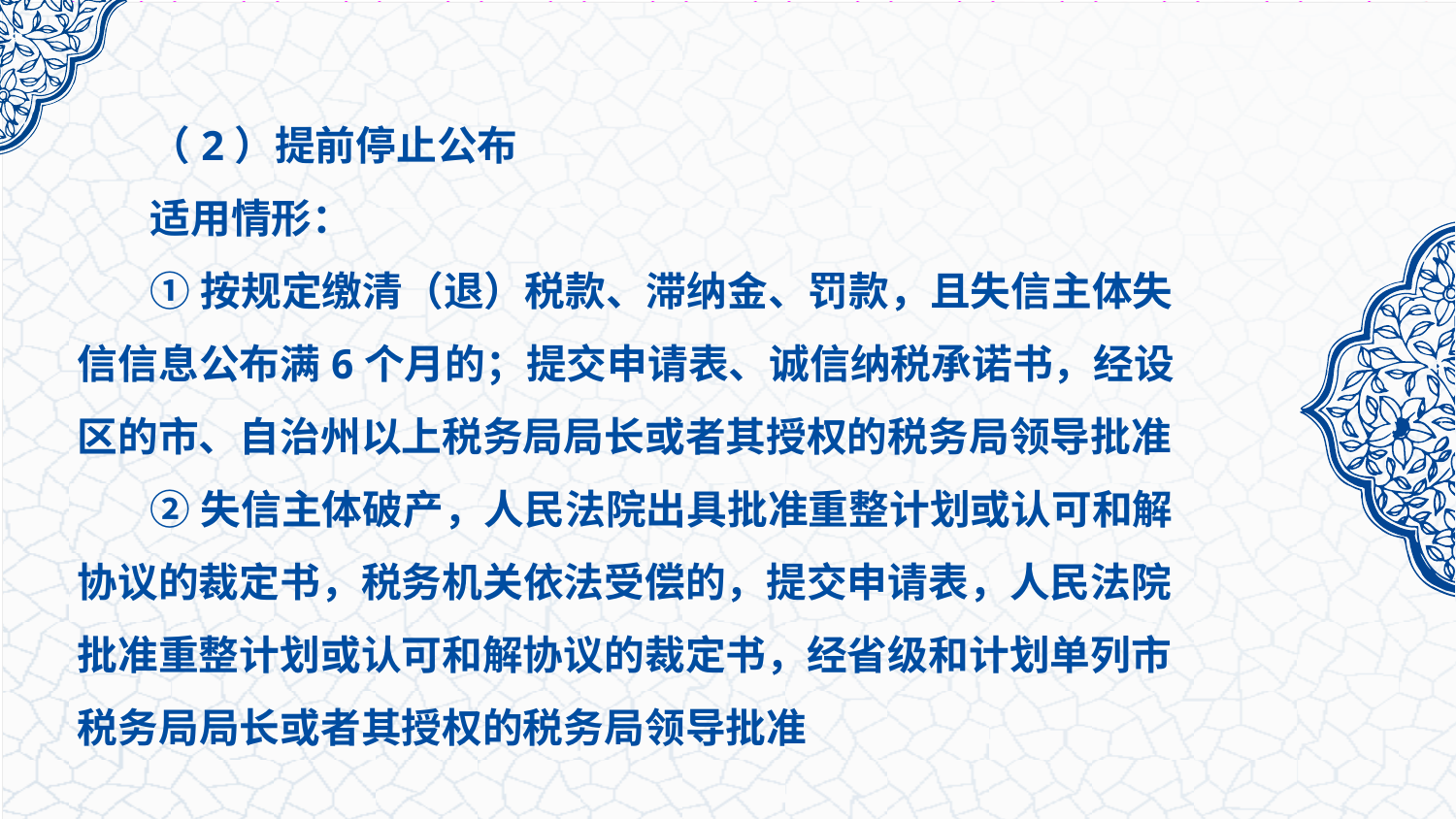

（2）提前停止公布
适用情形：
①按规定缴清（退）税款、滞纳金、罚款，且失信主体失信信息公布满6个月的；提交申请表、诚信纳税承诺书，经设区的市、自治州以上税务局局长或者其授权的税务局领导批准
②失信主体破产，人民法院出具批准重整计划或认可和解协议的裁定书，税务机关依法受偿的，提交申请表，人民法院批准重整计划或认可和解协议的裁定书，经省级和计划单列市税务局局长或者其授权的税务局领导批准